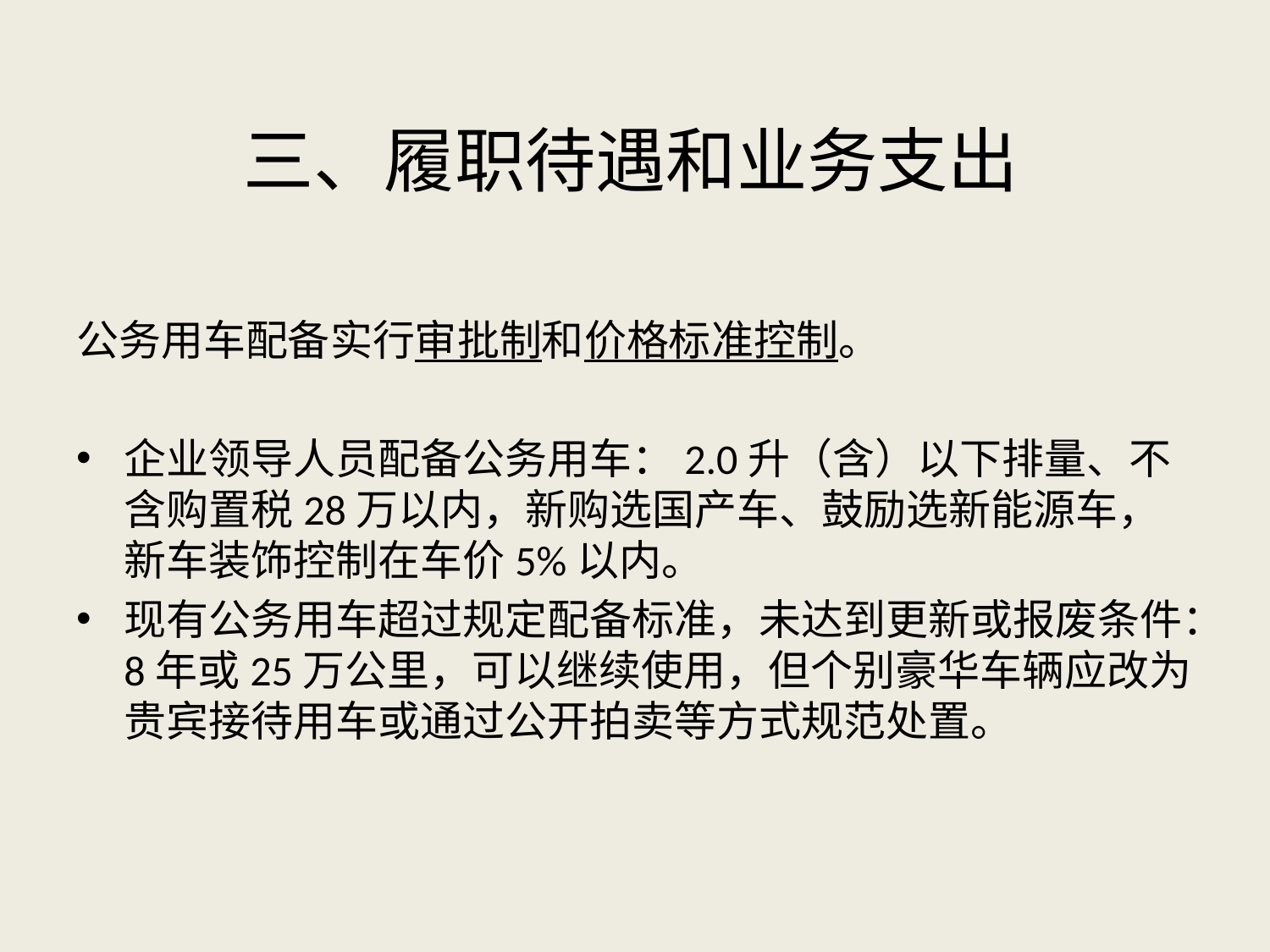

# 三、履职待遇和业务支出
公务用车配备实行审批制和价格标准控制。

企业领导人员配备公务用车：2.0升（含）以下排量、不含购置税28万以内，新购选国产车、鼓励选新能源车，新车装饰控制在车价5%以内。
现有公务用车超过规定配备标准，未达到更新或报废条件：8年或25万公里，可以继续使用，但个别豪华车辆应改为贵宾接待用车或通过公开拍卖等方式规范处置。